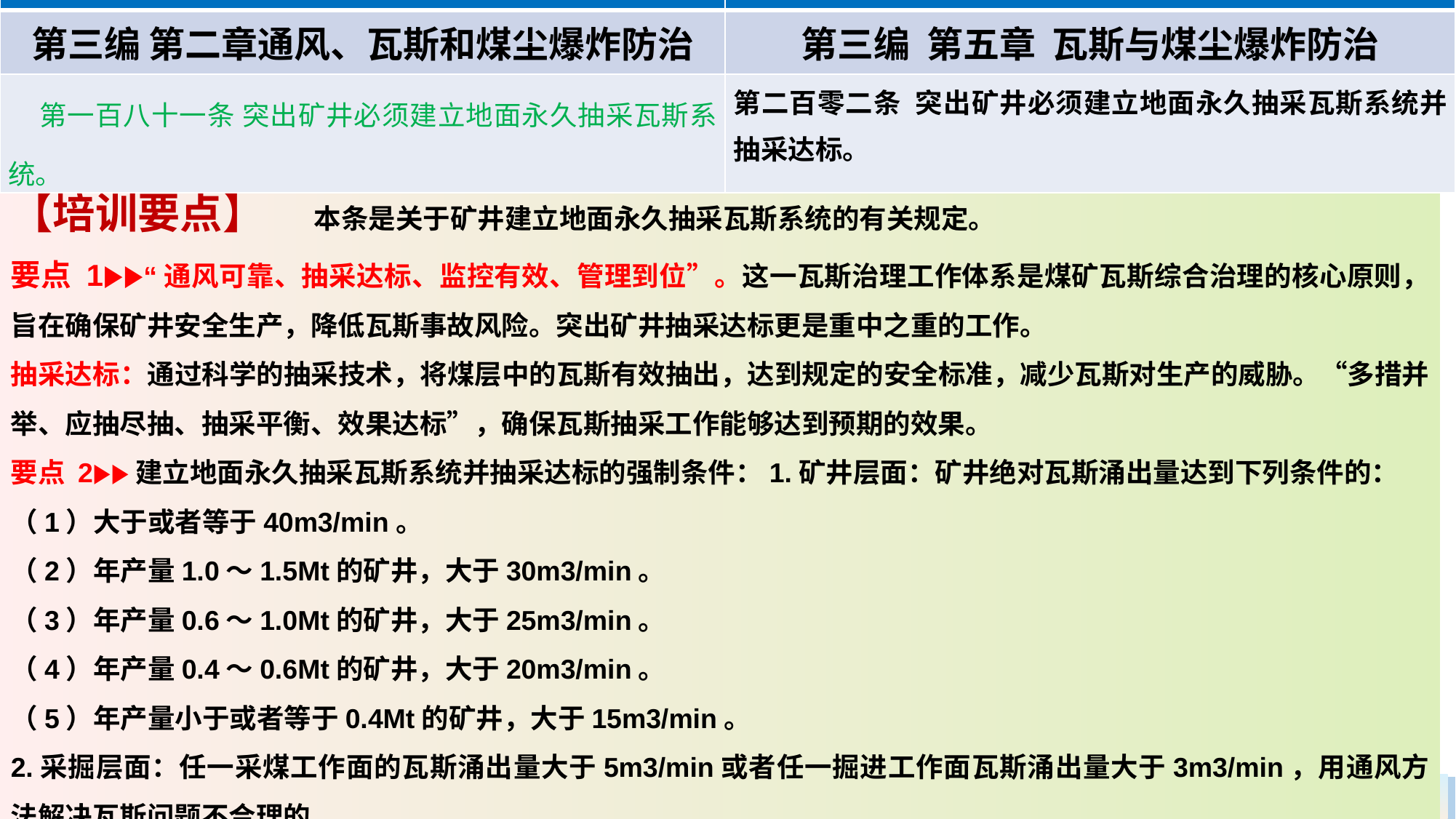

| 《煤矿安全规程》（2022版） | 《煤矿安全规程》（2025版） |
| --- | --- |
| 第三编 第二章通风、瓦斯和煤尘爆炸防治 | 第三编 第五章 瓦斯与煤尘爆炸防治 |
| 第一百八十一条 突出矿井必须建立地面永久抽采瓦斯系统。 | 第二百零二条 突出矿井必须建立地面永久抽采瓦斯系统并抽采达标。 |
【培训要点】      本条是关于矿井建立地面永久抽采瓦斯系统的有关规定。
要点 1▶▶“通风可靠、抽采达标、监控有效、管理到位”‌。这一瓦斯治理工作体系是煤矿瓦斯综合治理的核心原则，旨在确保矿井安全生产，降低瓦斯事故风险。突出矿井抽采达标更是重中之重的工作。
抽采达标：通过科学的抽采技术，将煤层中的瓦斯有效抽出，达到规定的安全标准，减少瓦斯对生产的威胁。“多措并举、应抽尽抽、抽采平衡、效果达标”，确保瓦斯抽采工作能够达到预期的效果。
要点 2▶▶建立地面永久抽采瓦斯系统并抽采达标的强制条件：1.矿井层面：矿井绝对瓦斯涌出量达到下列条件的：
（1）大于或者等于40m3/min。
（2）年产量1.0～1.5Mt的矿井，大于30m3/min。
（3）年产量0.6～1.0Mt的矿井，大于25m3/min。
（4）年产量0.4～0.6Mt的矿井，大于20m3/min。
（5）年产量小于或者等于0.4Mt的矿井，大于15m3/min。
2.采掘层面：任一采煤工作面的瓦斯涌出量大于5m3/min或者任一掘进工作面瓦斯涌出量大于3m3/min，用通风方法解决瓦斯问题不合理的。